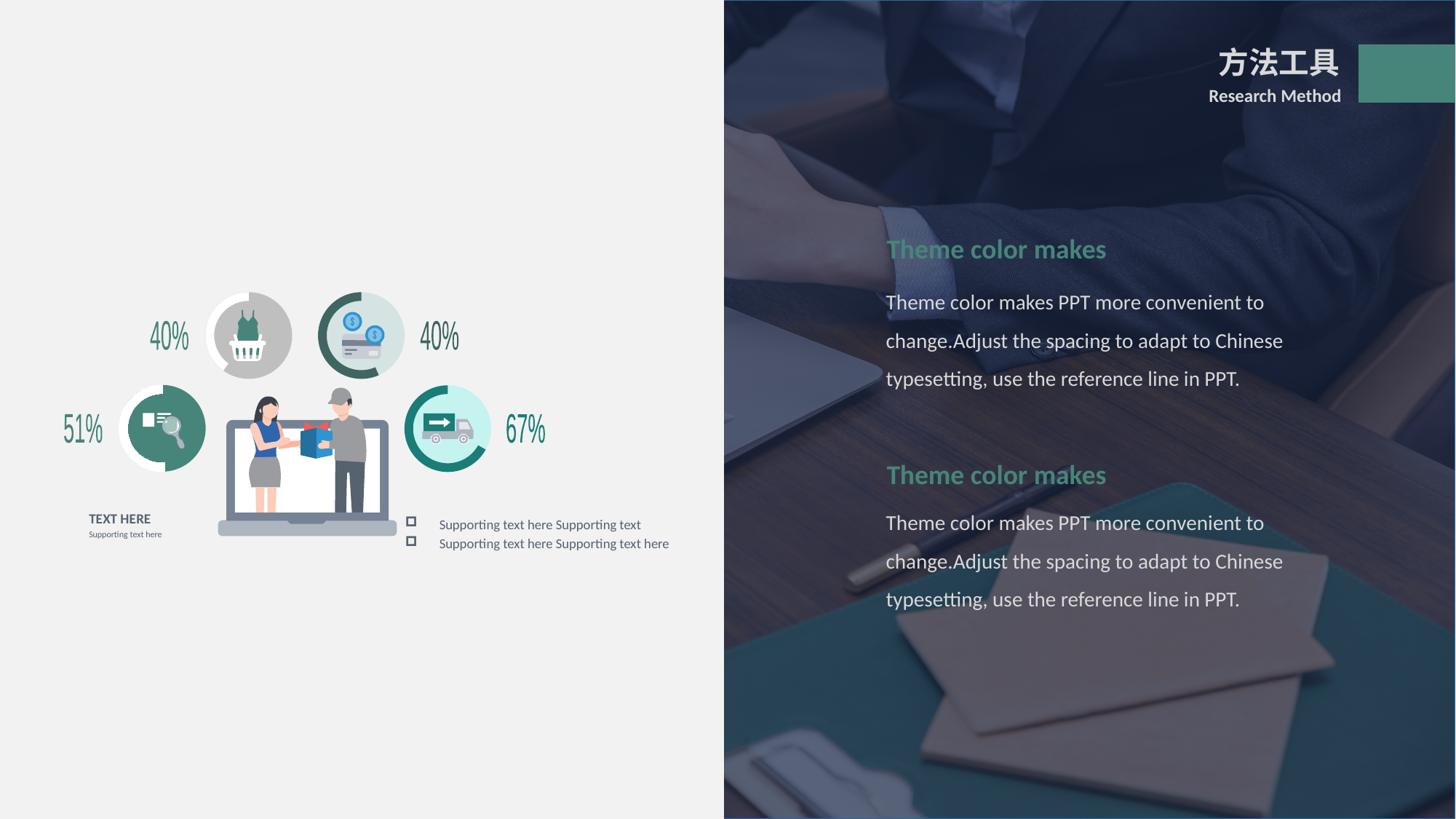

方法工具

Research Method
Theme color makes
Theme color makes PPT more convenient to change.Adjust the spacing to adapt to Chinese typesetting, use the reference line in PPT.

40%
40%

51%
67%

TEXT HERE
Supporting text here Supporting text
Supporting text here Supporting text here

Supporting text here
Theme color makes
Theme color makes PPT more convenient to change.Adjust the spacing to adapt to Chinese typesetting, use the reference line in PPT.